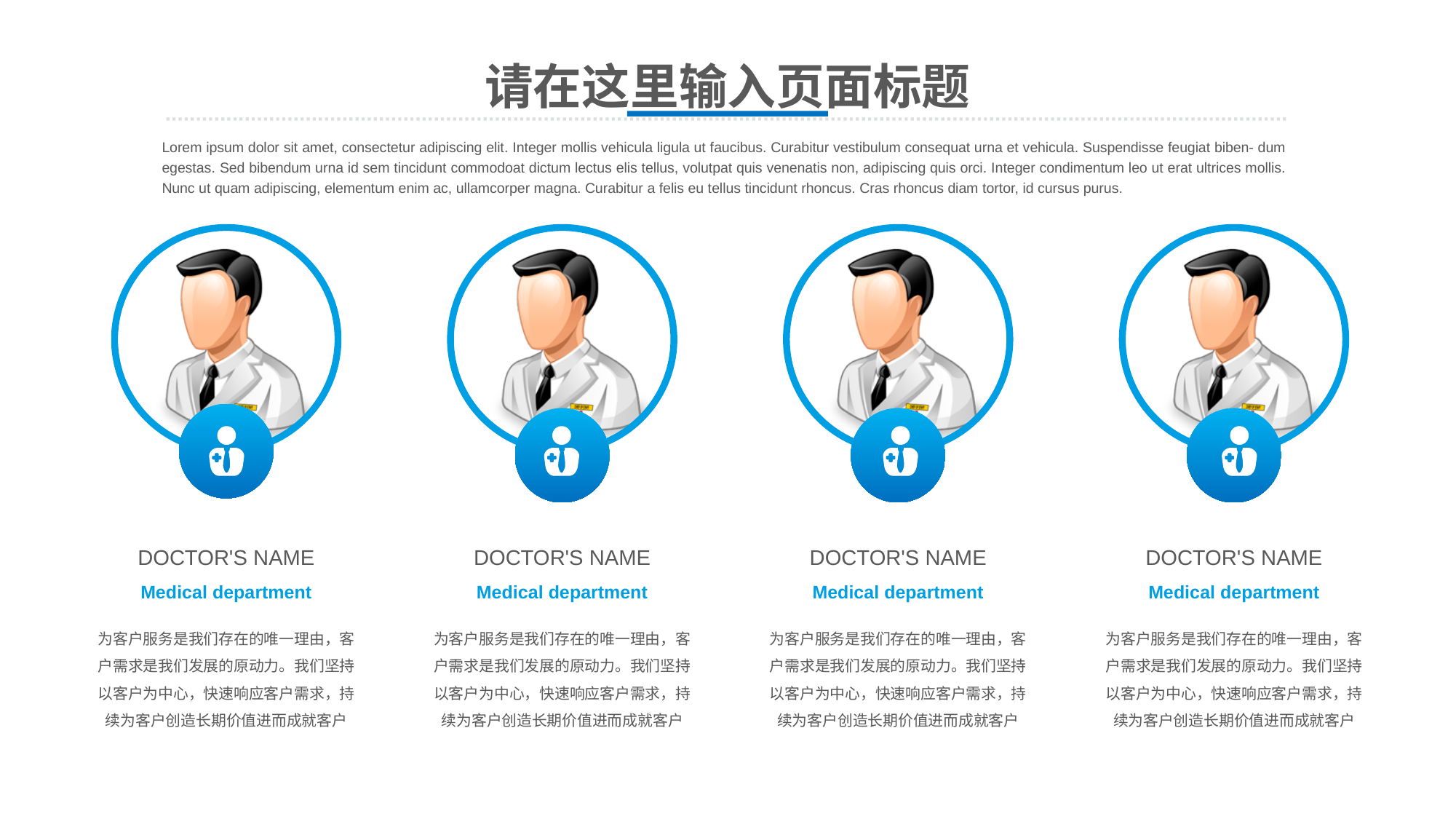

请在这里输入页面标题

Lorem ipsum dolor sit amet, consectetur adipiscing elit. Integer mollis vehicula ligula ut faucibus. Curabitur vestibulum consequat urna et vehicula. Suspendisse feugiat biben- dum egestas. Sed bibendum urna id sem tincidunt commodoat dictum lectus elis tellus, volutpat quis venenatis non, adipiscing quis orci. Integer condimentum leo ut erat ultrices mollis. Nunc ut quam adipiscing, elementum enim ac, ullamcorper magna. Curabitur a felis eu tellus tincidunt rhoncus. Cras rhoncus diam tortor, id cursus purus.

DOCTOR'S NAME
Medical department
为客户服务是我们存在的唯一理由，客户需求是我们发展的原动力。我们坚持以客户为中心，快速响应客户需求，持续为客户创造长期价值进而成就客户
DOCTOR'S NAME
Medical department
为客户服务是我们存在的唯一理由，客户需求是我们发展的原动力。我们坚持以客户为中心，快速响应客户需求，持续为客户创造长期价值进而成就客户
DOCTOR'S NAME
Medical department
为客户服务是我们存在的唯一理由，客户需求是我们发展的原动力。我们坚持以客户为中心，快速响应客户需求，持续为客户创造长期价值进而成就客户
DOCTOR'S NAME
Medical department
为客户服务是我们存在的唯一理由，客户需求是我们发展的原动力。我们坚持以客户为中心，快速响应客户需求，持续为客户创造长期价值进而成就客户